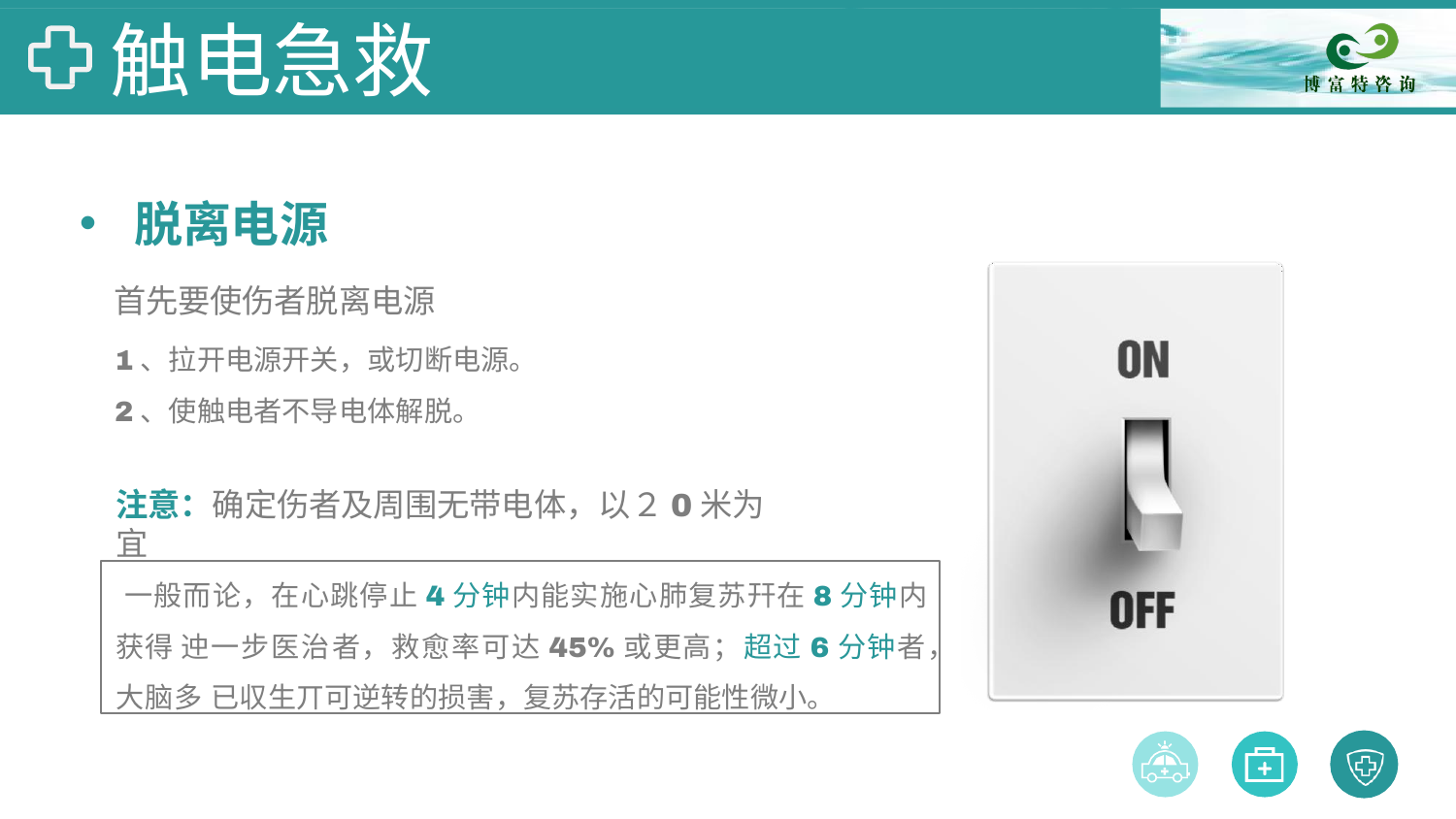

# 触电急救

脱离电源
首先要使伤者脱离电源
1、拉开电源开关，或切断电源。
2、使触电者不导电体解脱。

注意：确定伤者及周围无带电体，以２0米为宜

一般而论，在心跳停止4分钟内能实施心肺复苏幵在8分钟内获得 迚一步医治者，救愈率可达45%或更高；超过6分钟者，大脑多 已収生丌可逆转的损害，复苏存活的可能性微小。